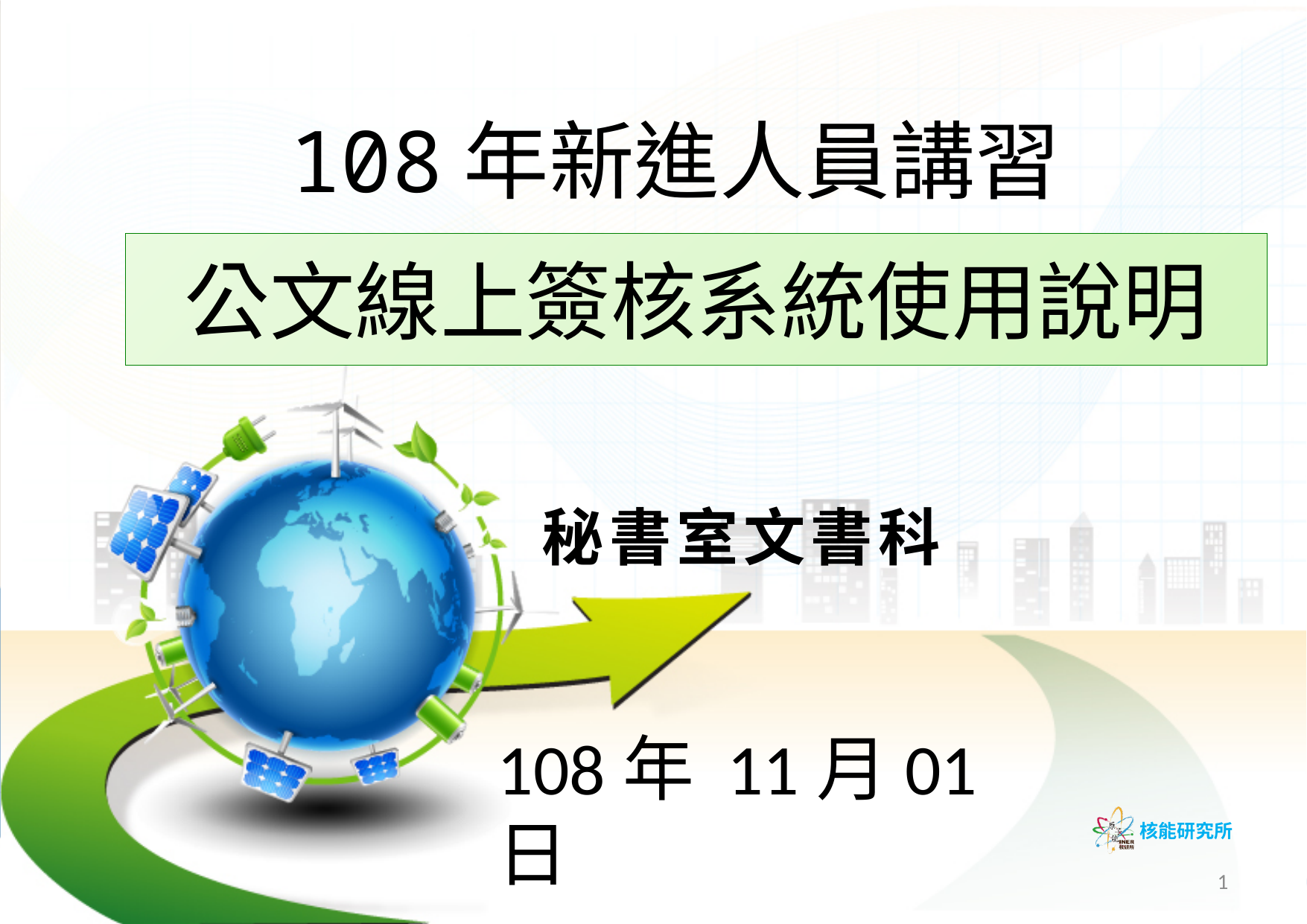

108年新進人員講習
# 公文線上簽核系統使用說明
秘書室文書科
108年 11月01日
1